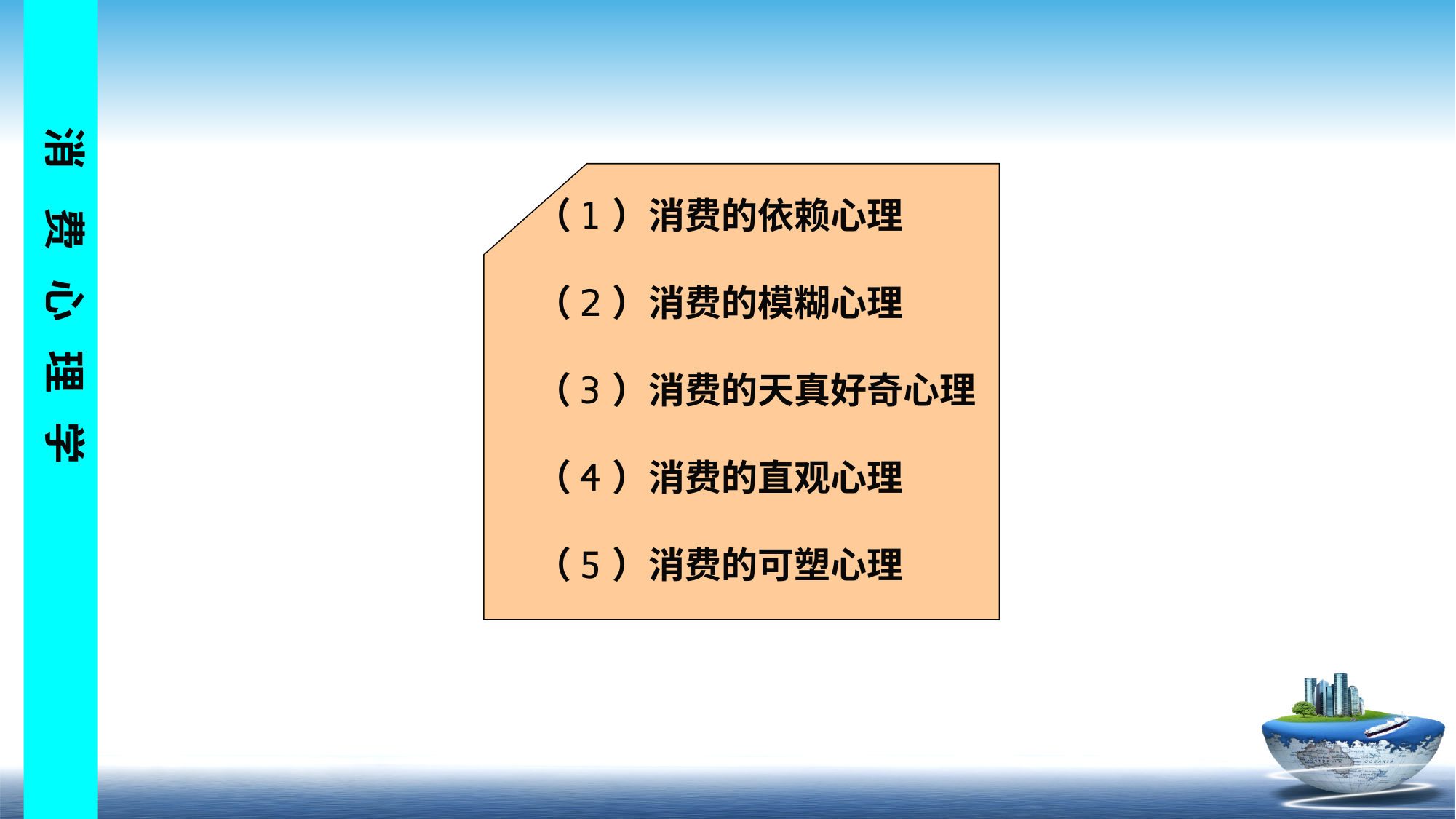

（1）消费的依赖心理

（2）消费的模糊心理

（3）消费的天真好奇心理

（4）消费的直观心理

（5）消费的可塑心理